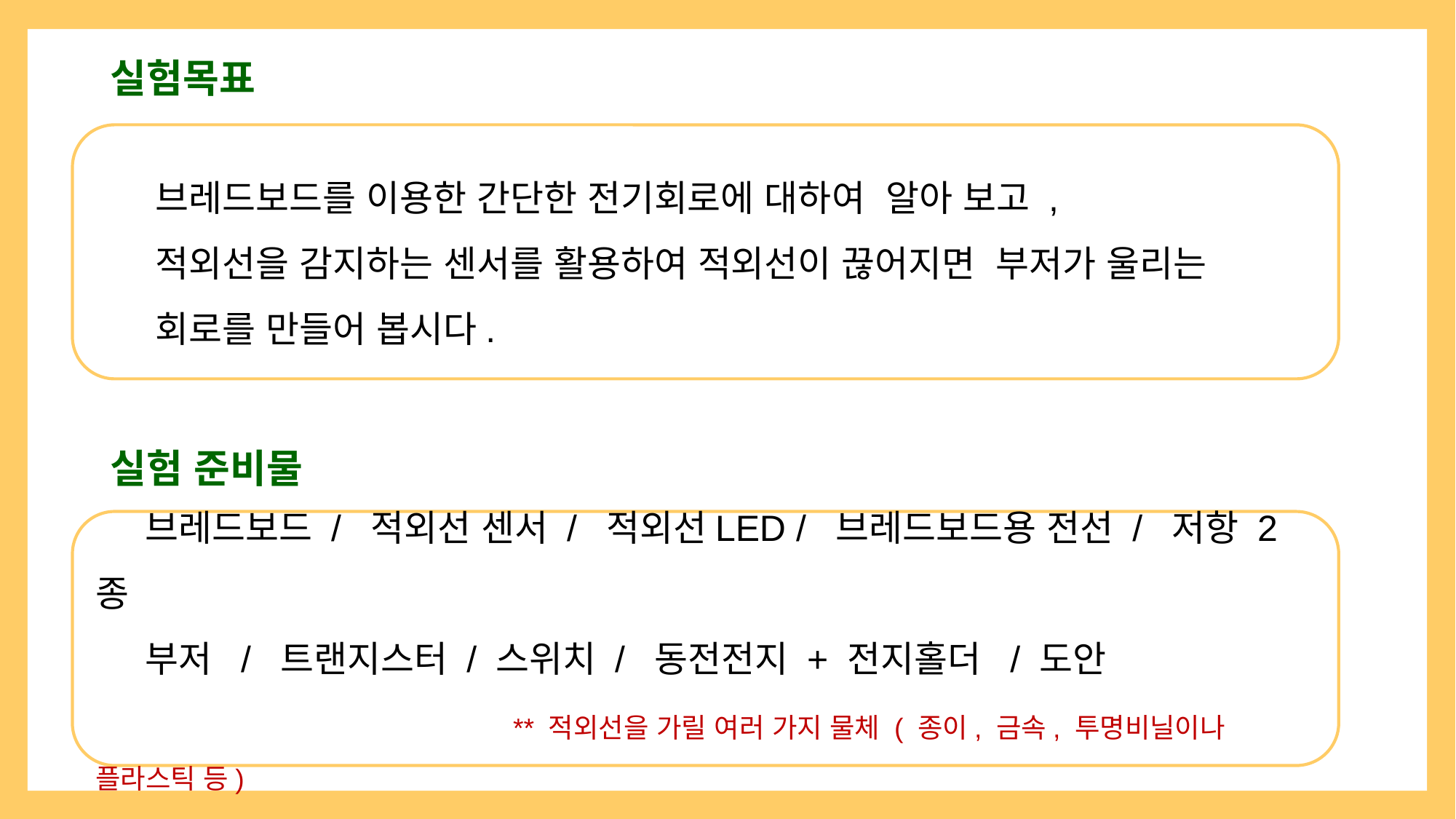

실험목표
     브레드보드를 이용한 간단한 전기회로에 대하여  알아 보고 ,
     적외선을 감지하는 센서를 활용하여 적외선이 끊어지면  부저가 울리는
     회로를 만들어 봅시다.
실험 준비물
    브레드보드 /  적외선 센서 /  적외선LED /  브레드보드용 전선 /  저항 2종
    부저  /  트랜지스터 / 스위치 /  동전전지 + 전지홀더  / 도안
                                         ** 적외선을 가릴 여러 가지 물체 ( 종이, 금속, 투명비닐이나 플라스틱 등)